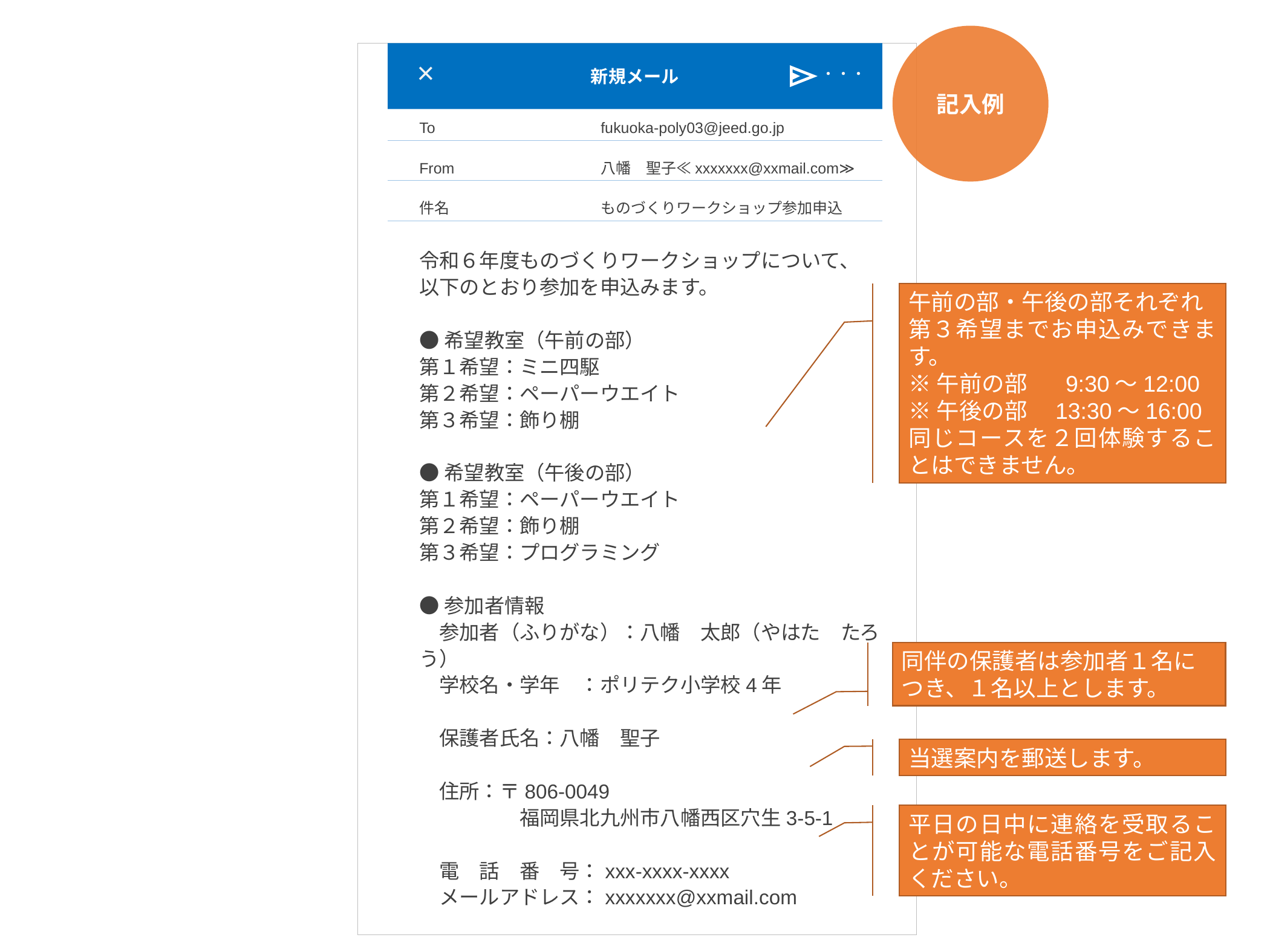

記入例

新規メール
×
・・・

To		fukuoka-poly03@jeed.go.jp
From		八幡　聖子≪xxxxxxx@xxmail.com≫
件名		ものづくりワークショップ参加申込
令和６年度ものづくりワークショップについて、
以下のとおり参加を申込みます。

●希望教室（午前の部）
第１希望：ミニ四駆
第２希望：ペーパーウエイト
第３希望：飾り棚

●希望教室（午後の部）
第１希望：ペーパーウエイト
第２希望：飾り棚
第３希望：プログラミング

●参加者情報
　参加者（ふりがな）：八幡　太郎（やはた　たろう）
　学校名・学年　：ポリテク小学校4年

　保護者氏名：八幡　聖子

　住所：〒806-0049
　　　　　福岡県北九州市八幡西区穴生3-5-1

　電　話　番　号：xxx-xxxx-xxxx
　メールアドレス：xxxxxxx@xxmail.com
午前の部・午後の部それぞれ
第３希望までお申込みできます。
※午前の部　  9:30～12:00
※午後の部　13:30～16:00
同じコースを２回体験することはできません。
同伴の保護者は参加者１名に
つき、１名以上とします。
当選案内を郵送します。
平日の日中に連絡を受取ることが可能な電話番号をご記入ください。